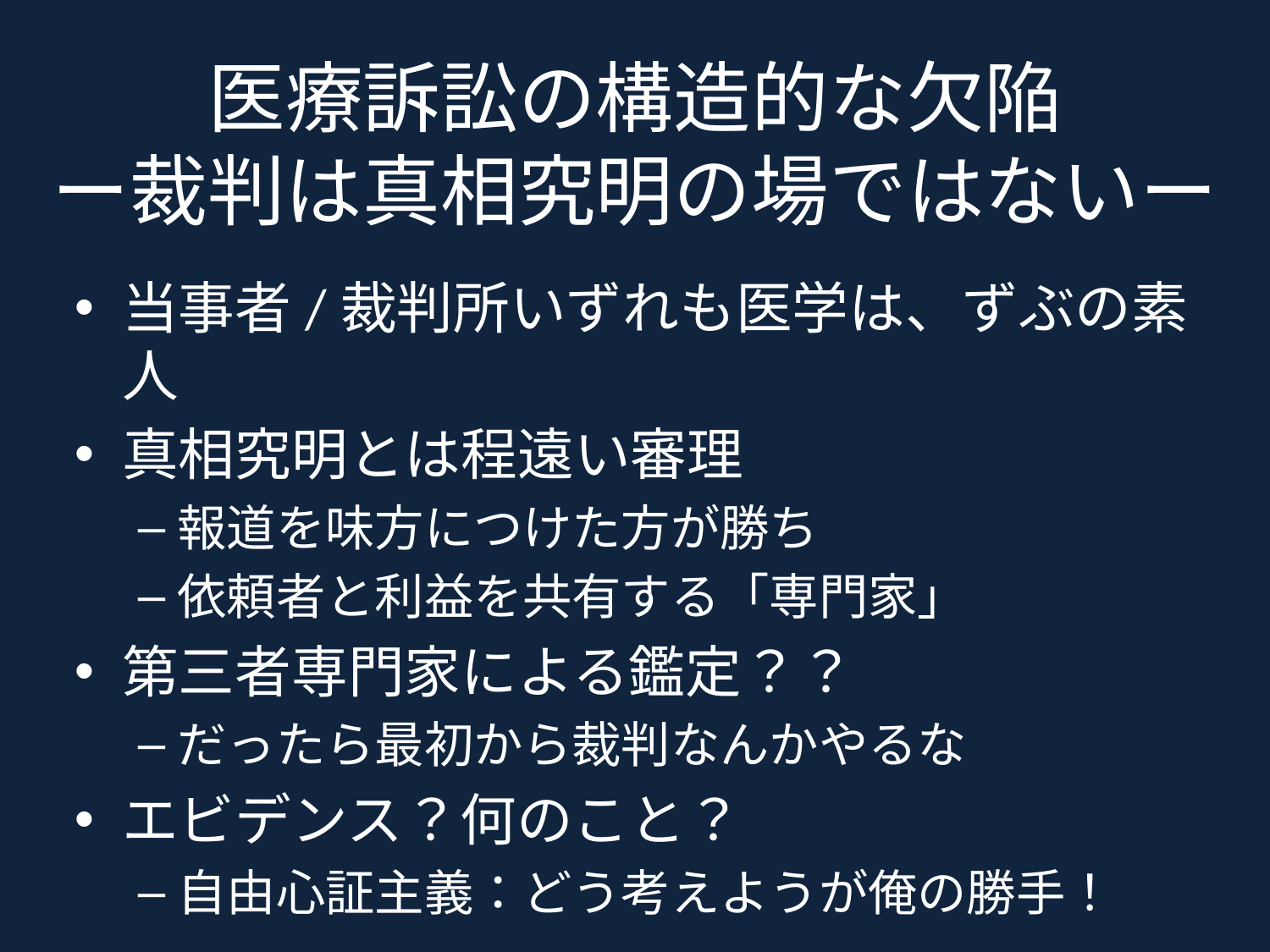

# 医療訴訟の構造的な欠陥 ー裁判は真相究明の場ではないー
当事者/裁判所いずれも医学は、ずぶの素人
真相究明とは程遠い審理
報道を味方につけた方が勝ち
依頼者と利益を共有する「専門家」
第三者専門家による鑑定？？
だったら最初から裁判なんかやるな
エビデンス？何のこと？
自由心証主義：どう考えようが俺の勝手！